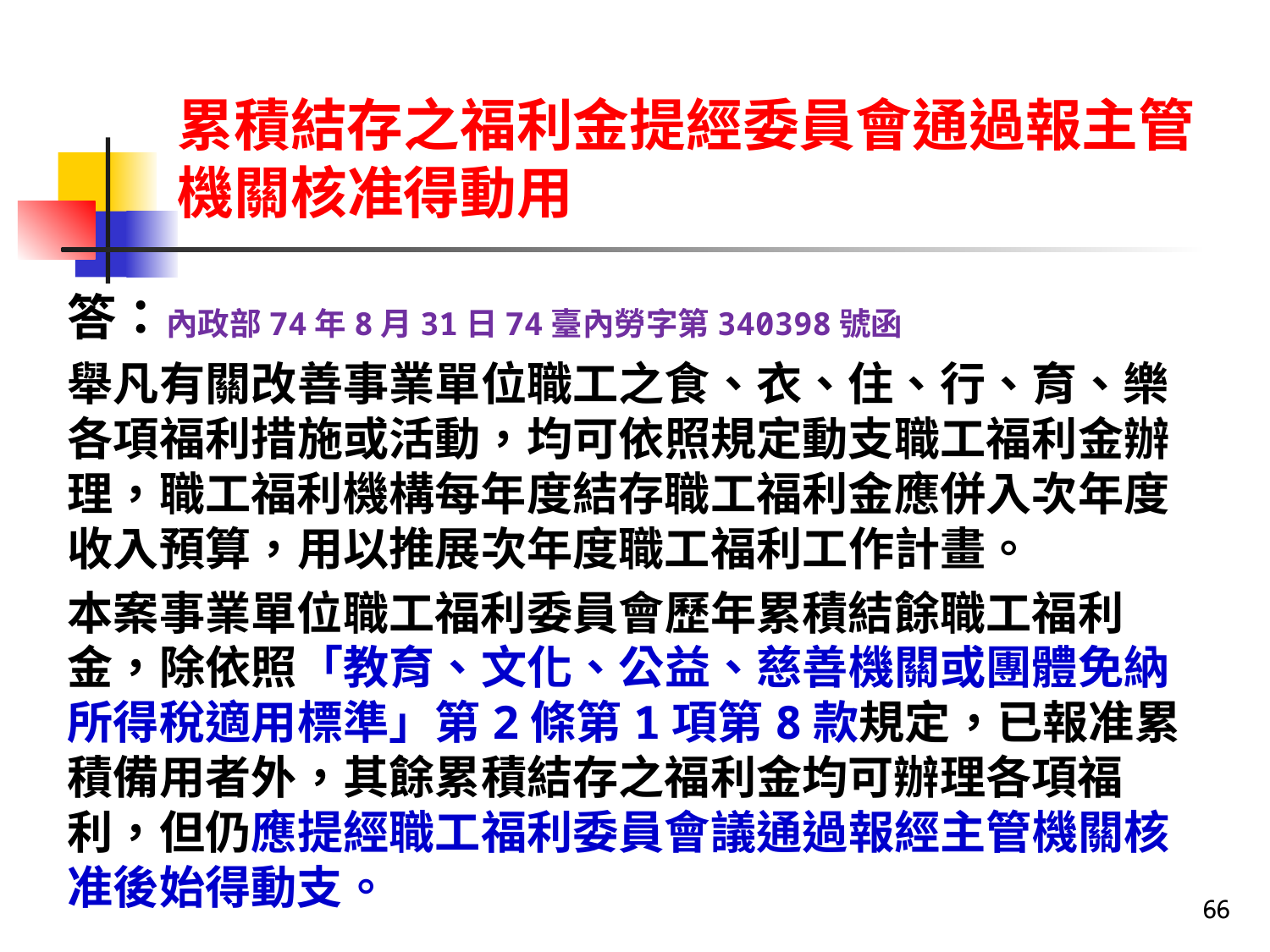

# 累積結存之福利金提經委員會通過報主管機關核准得動用
答：內政部74年8月31日74臺內勞字第340398號函
舉凡有關改善事業單位職工之食、衣、住、行、育、樂各項福利措施或活動，均可依照規定動支職工福利金辦理，職工福利機構每年度結存職工福利金應併入次年度收入預算，用以推展次年度職工福利工作計畫。
本案事業單位職工福利委員會歷年累積結餘職工福利金，除依照「教育、文化、公益、慈善機關或團體免納所得稅適用標準」第2條第1項第8款規定，已報准累積備用者外，其餘累積結存之福利金均可辦理各項福利，但仍應提經職工福利委員會議通過報經主管機關核准後始得動支。
66